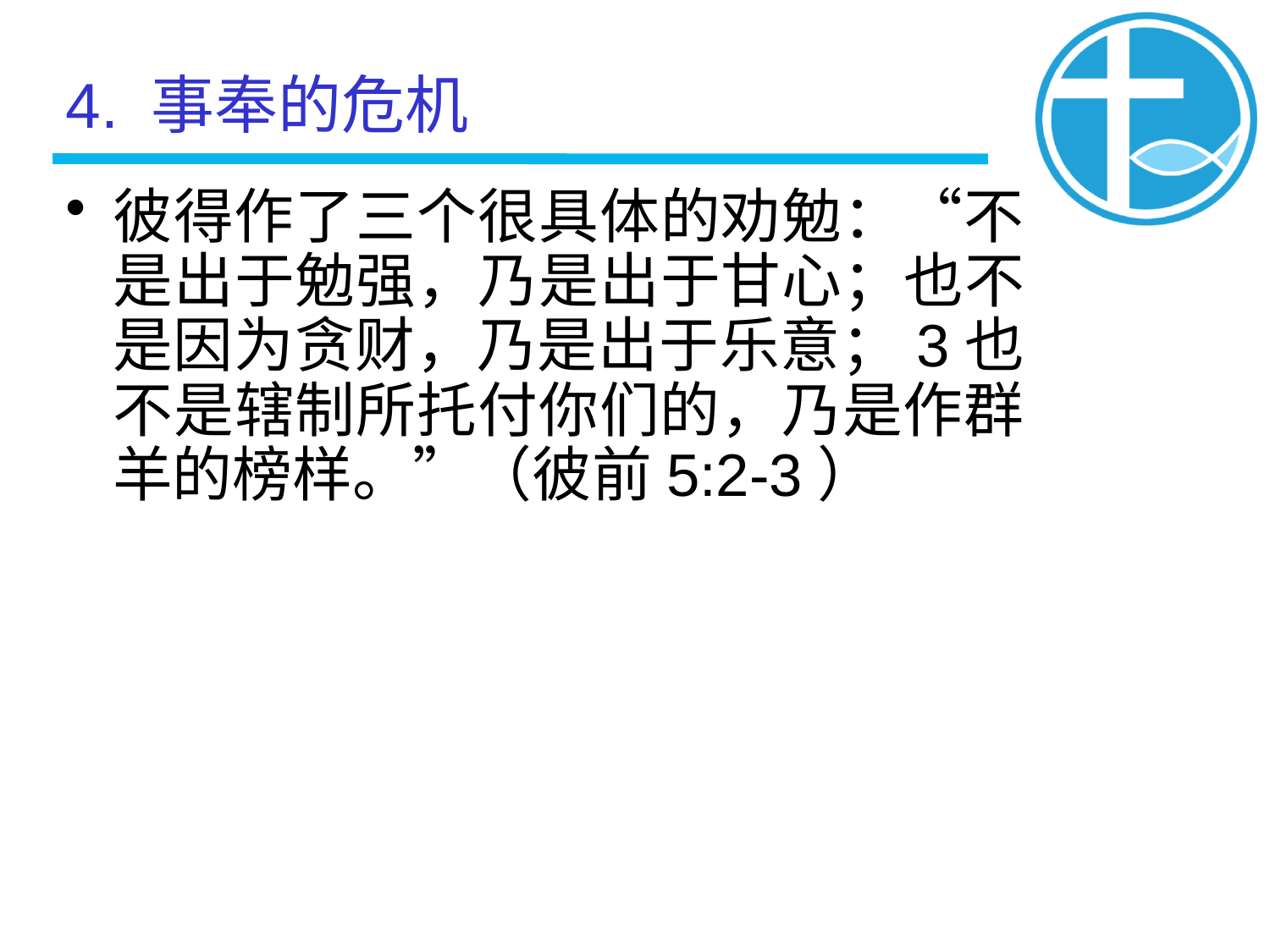

4. 事奉的危机
彼得作了三个很具体的劝勉：“不是出于勉强，乃是出于甘心；也不是因为贪财，乃是出于乐意；3也不是辖制所托付你们的，乃是作群羊的榜样。”（彼前5:2-3）